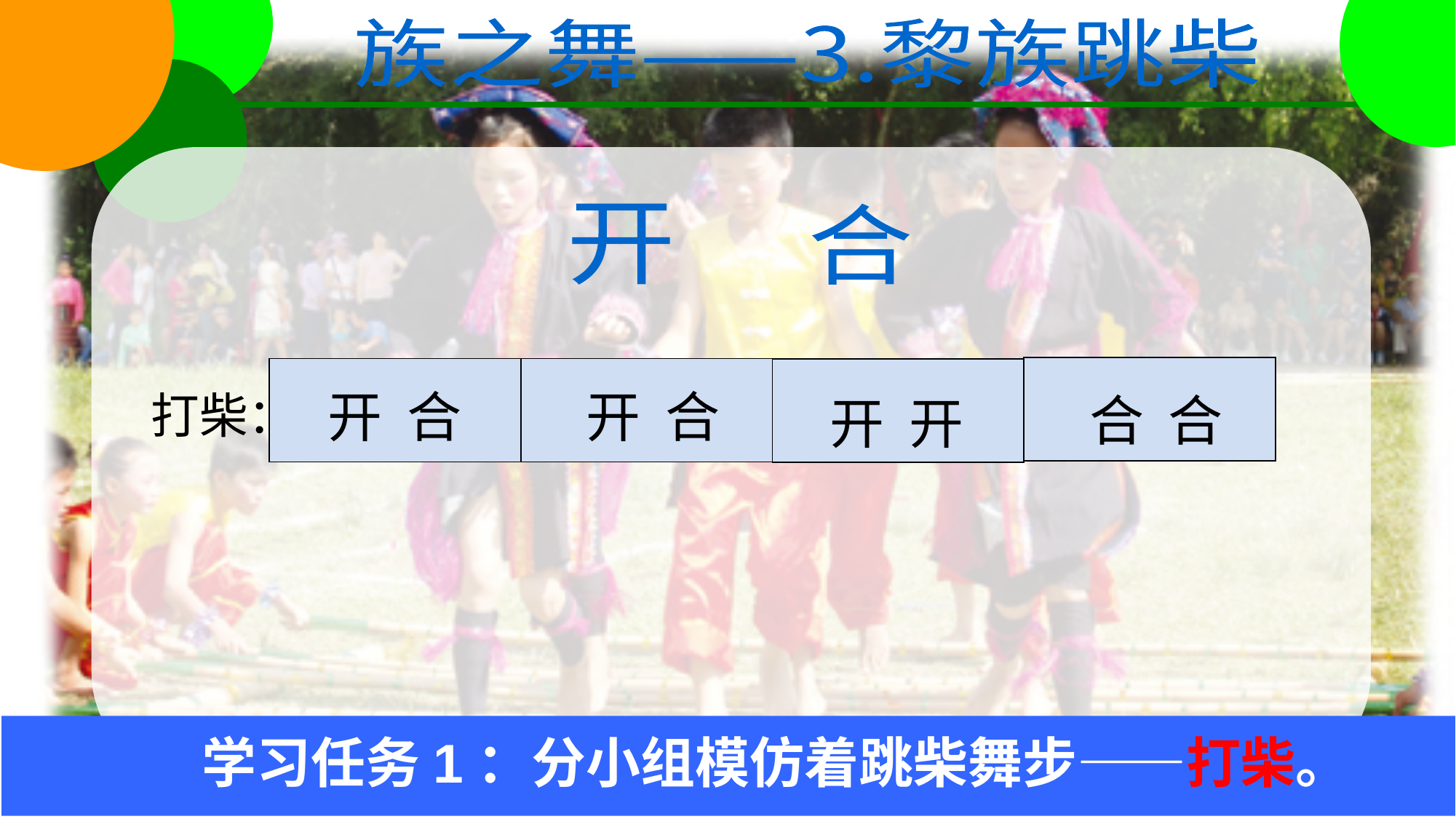

族之舞——3.黎族跳柴

开
合
开  合
开  合

合  合
开  开

打柴：

学习任务1：分小组模仿着跳柴舞步——打柴。